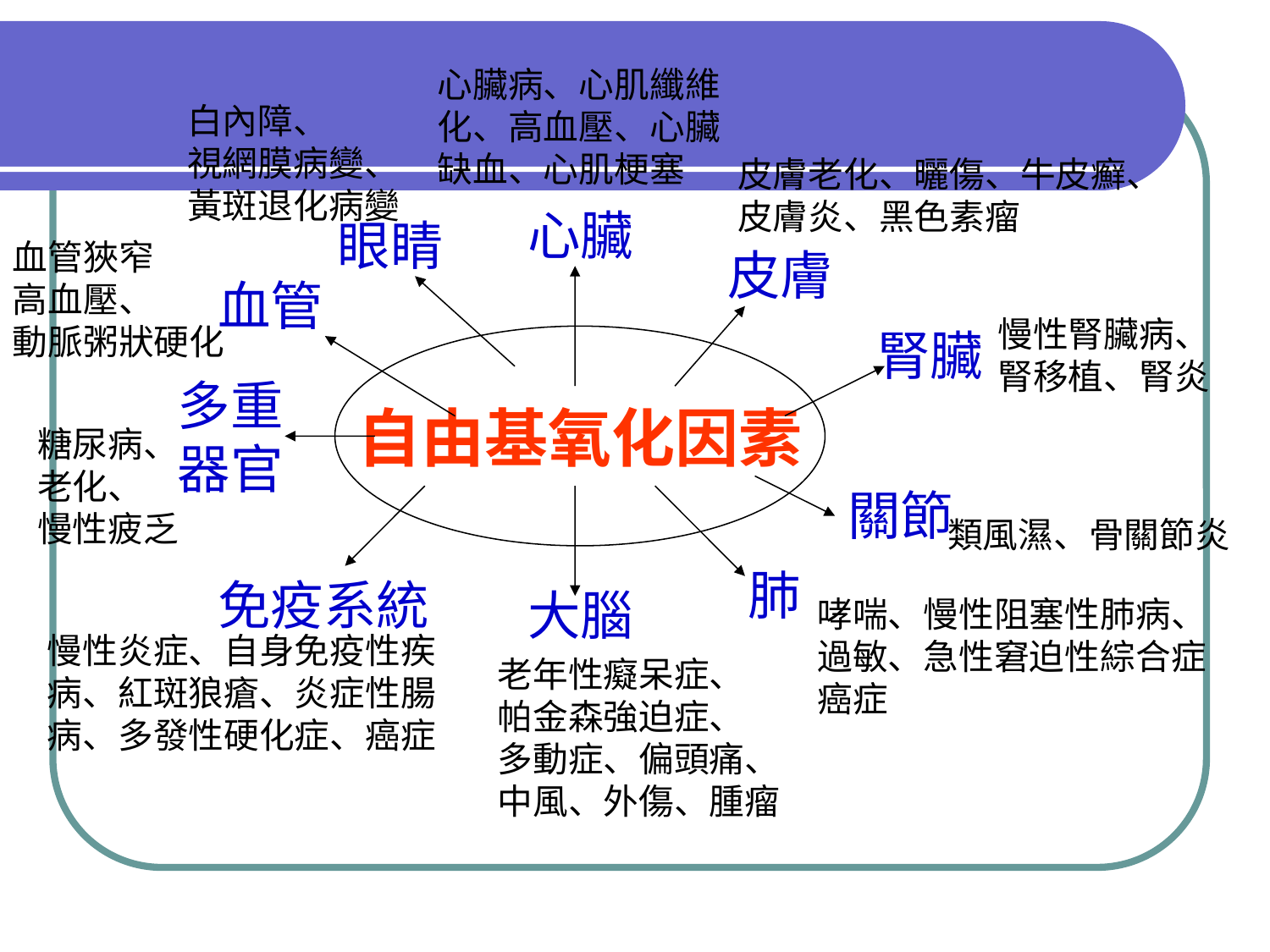

心臟病、心肌纖維化、高血壓、心臟缺血、心肌梗塞
白內障、
視網膜病變、
黃斑退化病變

皮膚老化、曬傷、牛皮癬、皮膚炎、黑色素瘤

血管狹窄
高血壓、
動脈粥狀硬化
心臟
眼睛
皮膚
血管

慢性腎臟病、
腎移植、腎炎
腎臟
自由基氧化因素

多重
器官

糖尿病、
老化、
慢性疲乏

關節

類風濕、骨關節炎
肺
免疫系統
大腦
哮喘、慢性阻塞性肺病、
過敏、急性窘迫性綜合症
癌症
慢性炎症、自身免疫性疾
病、紅斑狼瘡、炎症性腸
病、多發性硬化症、癌症
老年性癡呆症、
帕金森強迫症、
多動症、偏頭痛、
中風、外傷、腫瘤